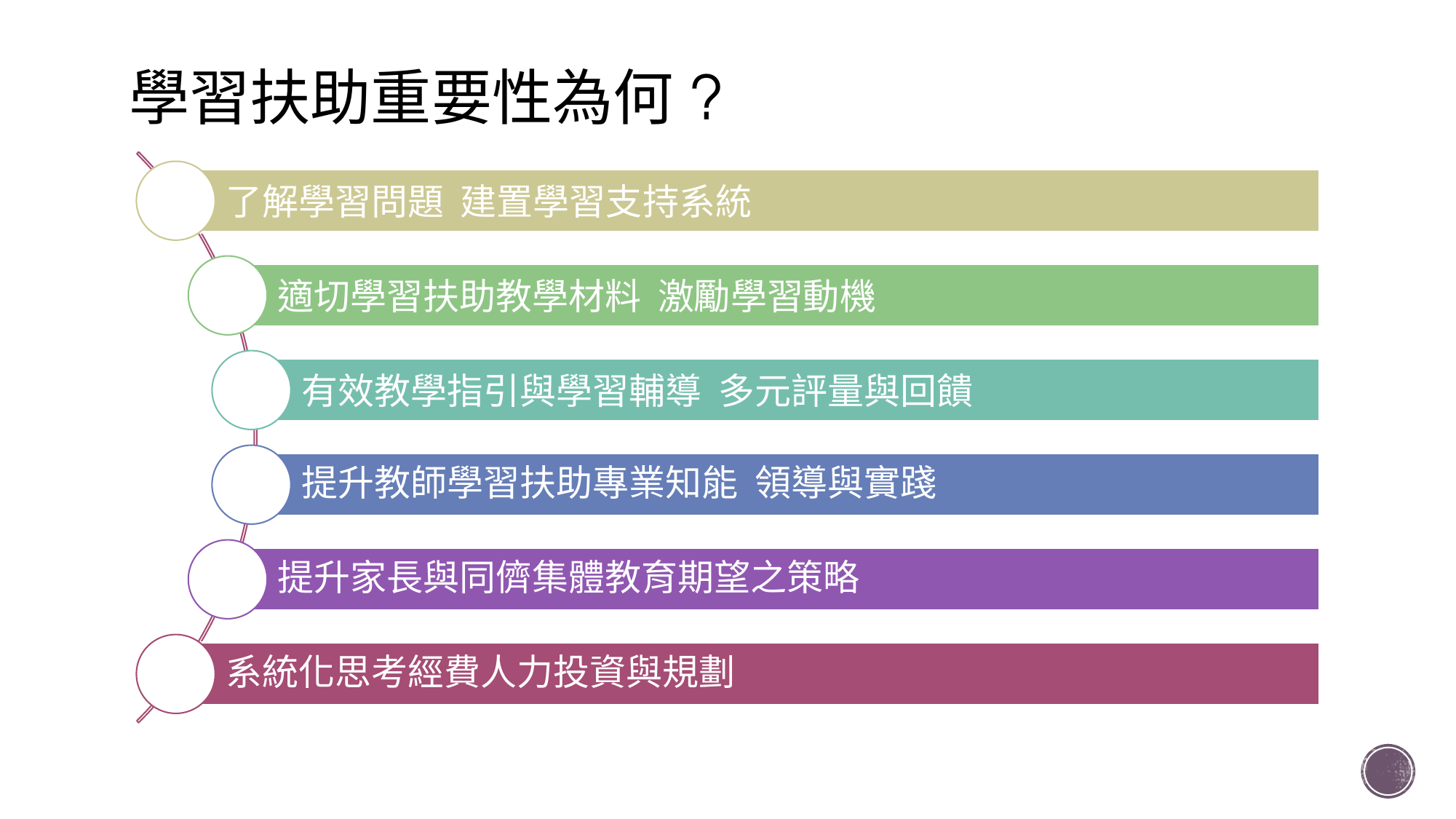

# 學習扶助重要性為何?
了解學習問題  建置學習支持系統
適切學習扶助教學材料  激勵學習動機
有效教學指引與學習輔導  多元評量與回饋
提升教師學習扶助專業知能  領導與實踐
提升家長與同儕集體教育期望之策略
系統化思考經費人力投資與規劃